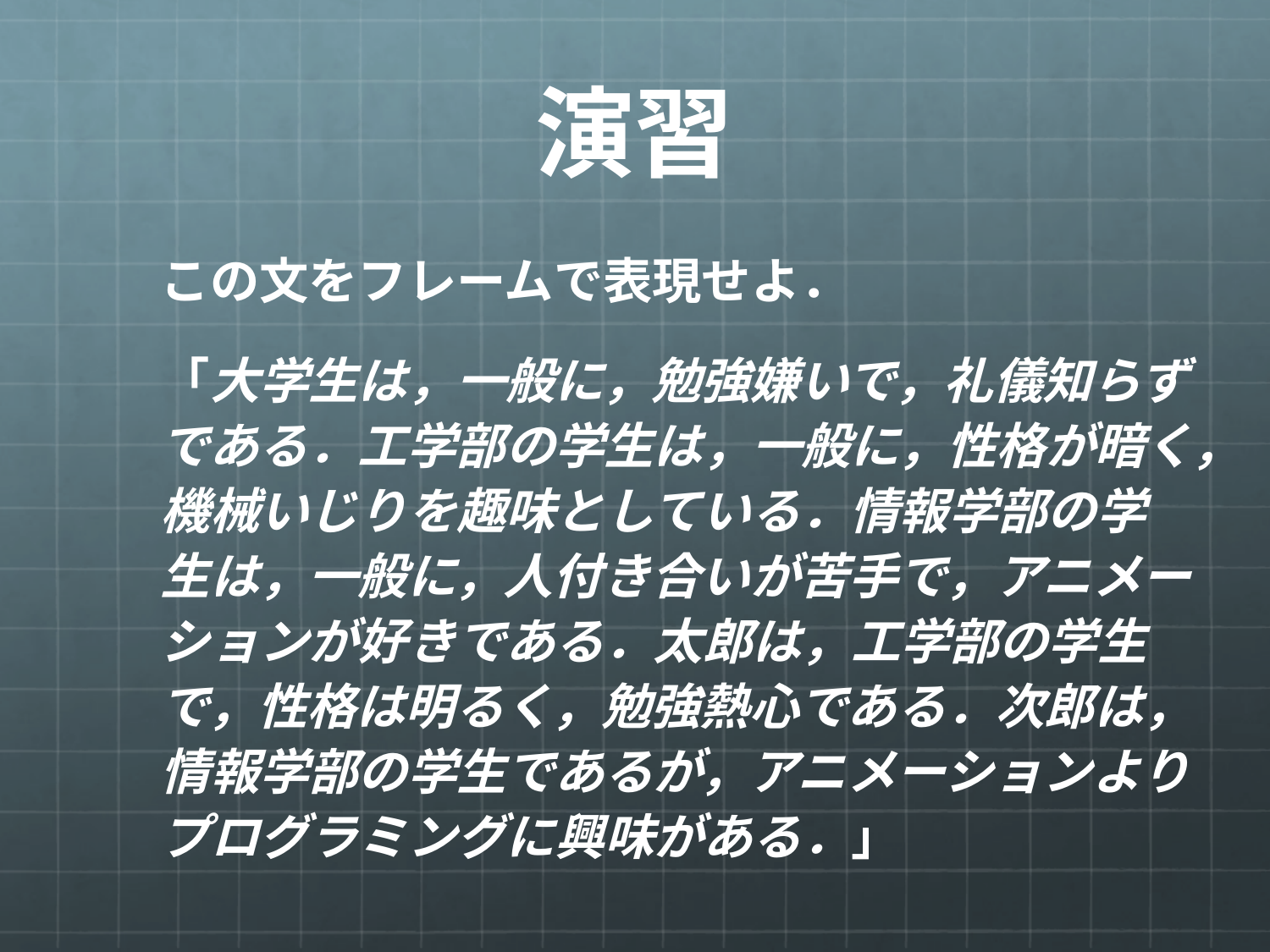

# 演習
この文をフレームで表現せよ．
「大学生は，一般に，勉強嫌いで，礼儀知らずである．工学部の学生は，一般に，性格が暗く，機械いじりを趣味としている．情報学部の学生は，一般に，人付き合いが苦手で，アニメーションが好きである．太郎は，工学部の学生で，性格は明るく，勉強熱心である．次郎は，情報学部の学生であるが，アニメーションよりプログラミングに興味がある．」